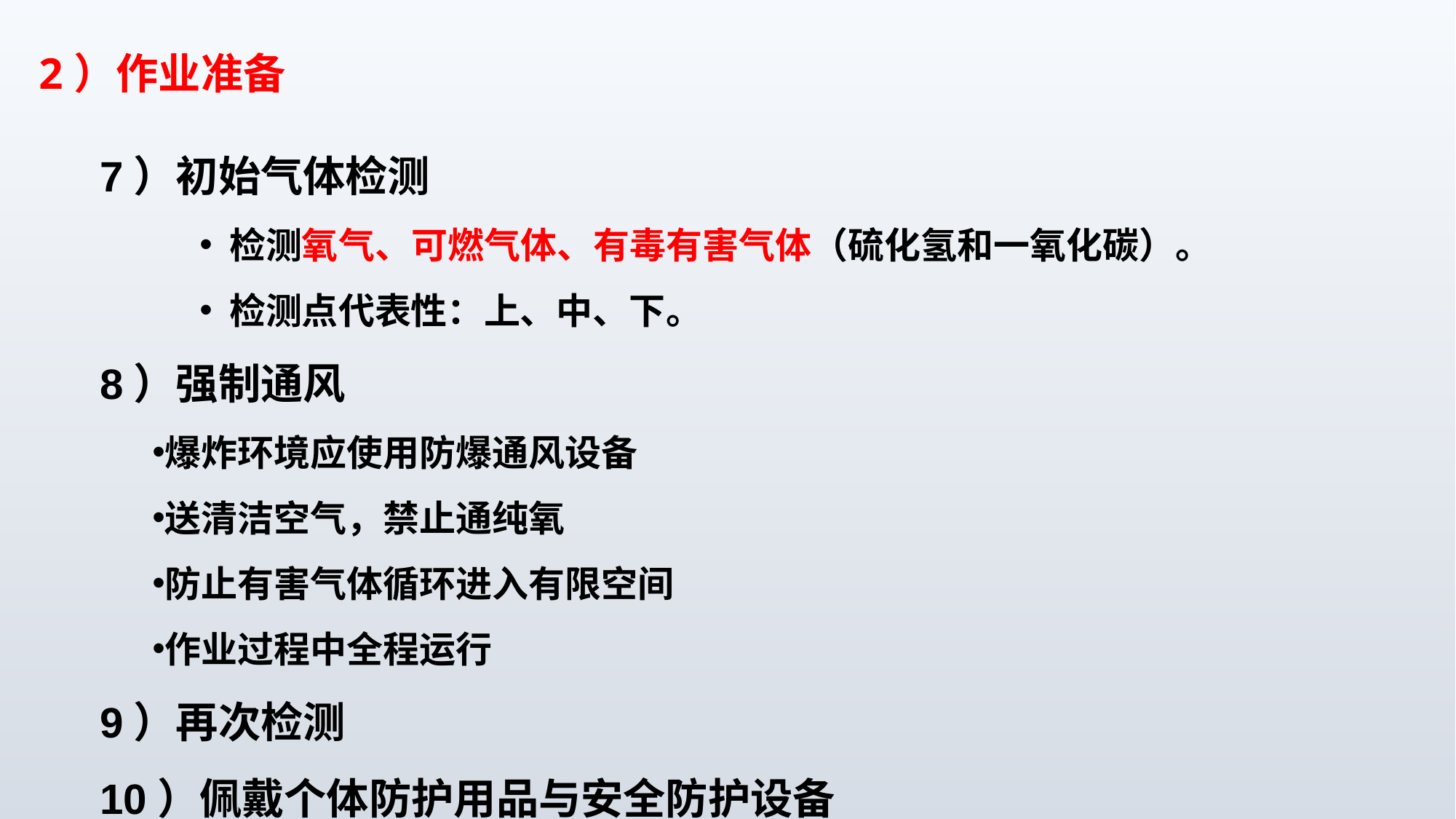

# 2）作业准备
 7）初始气体检测
 检测氧气、可燃气体、有毒有害气体（硫化氢和一氧化碳）。
 检测点代表性：上、中、下。
 8）强制通风
爆炸环境应使用防爆通风设备
送清洁空气，禁止通纯氧
防止有害气体循环进入有限空间
作业过程中全程运行
 9）再次检测
 10）佩戴个体防护用品与安全防护设备